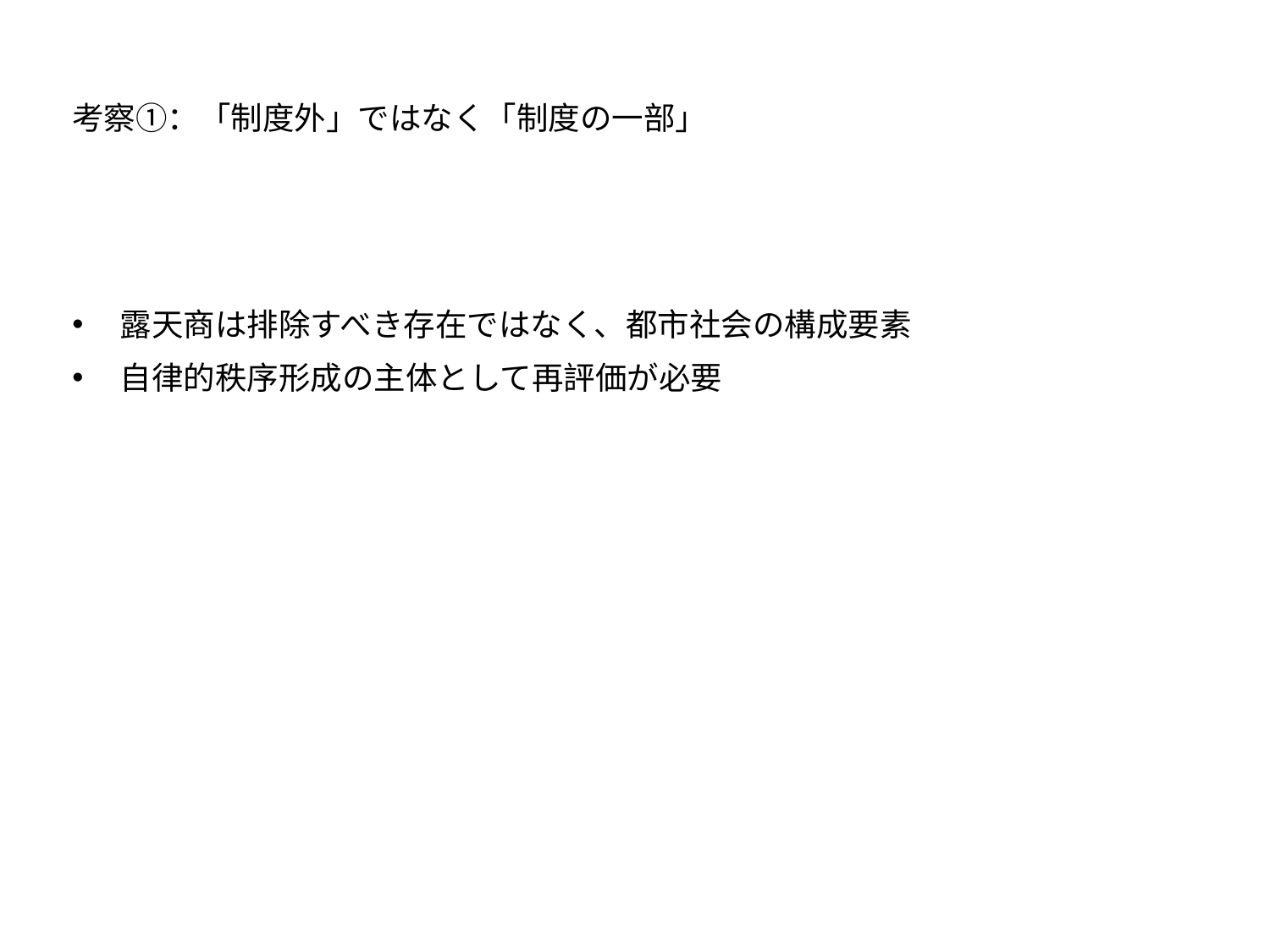

# 考察①：「制度外」ではなく「制度の一部」

露天商は排除すべき存在ではなく、都市社会の構成要素
自律的秩序形成の主体として再評価が必要